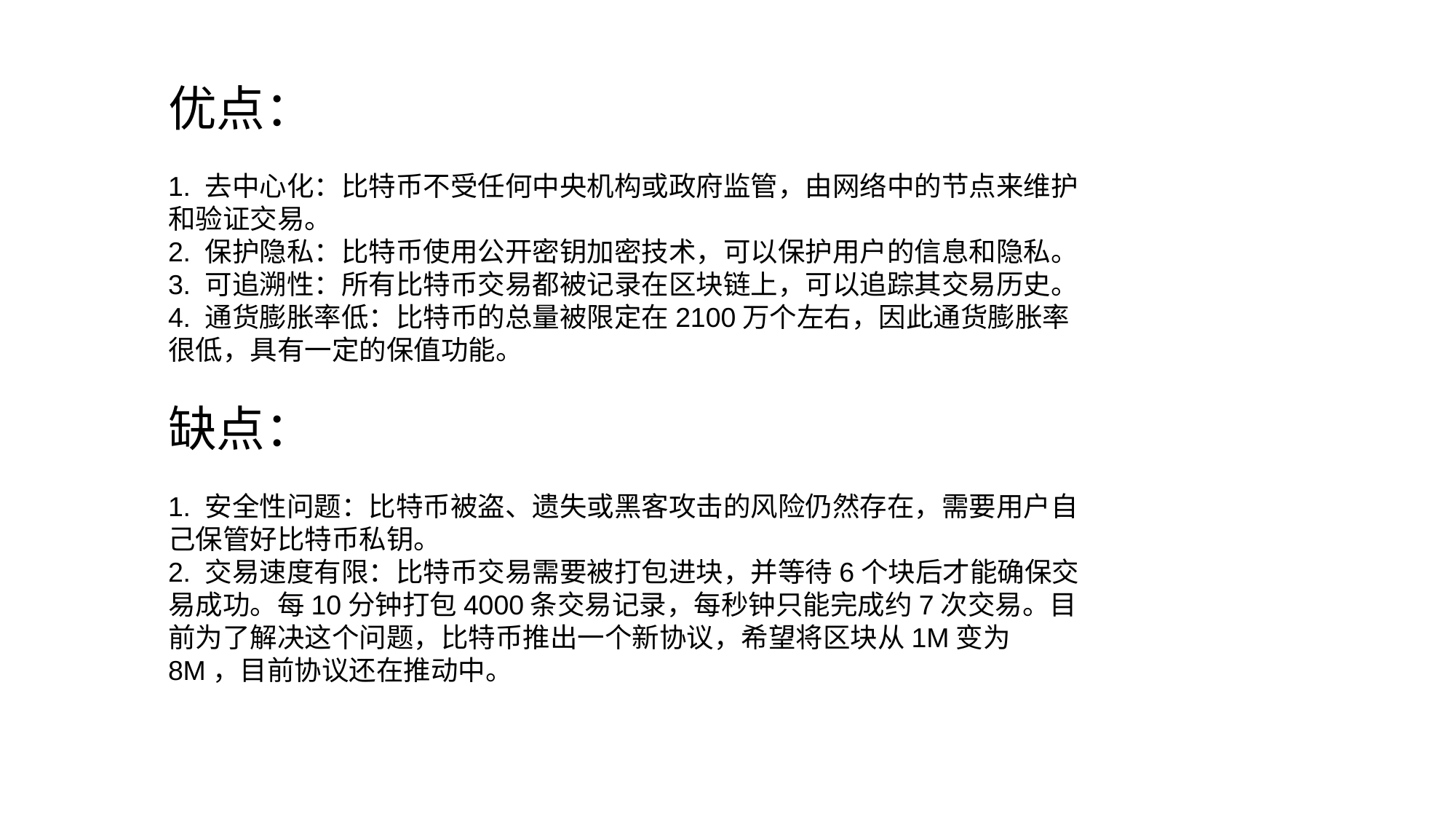

优点：

1. 去中心化：比特币不受任何中央机构或政府监管，由网络中的节点来维护和验证交易。
2. 保护隐私：比特币使用公开密钥加密技术，可以保护用户的信息和隐私。
3. 可追溯性：所有比特币交易都被记录在区块链上，可以追踪其交易历史。
4. 通货膨胀率低：比特币的总量被限定在2100万个左右，因此通货膨胀率很低，具有一定的保值功能。

缺点：

1. 安全性问题：比特币被盗、遗失或黑客攻击的风险仍然存在，需要用户自己保管好比特币私钥。
2. 交易速度有限：比特币交易需要被打包进块，并等待6个块后才能确保交易成功。每10分钟打包4000条交易记录，每秒钟只能完成约7次交易。目前为了解决这个问题，比特币推出一个新协议，希望将区块从1M变为8M，目前协议还在推动中。